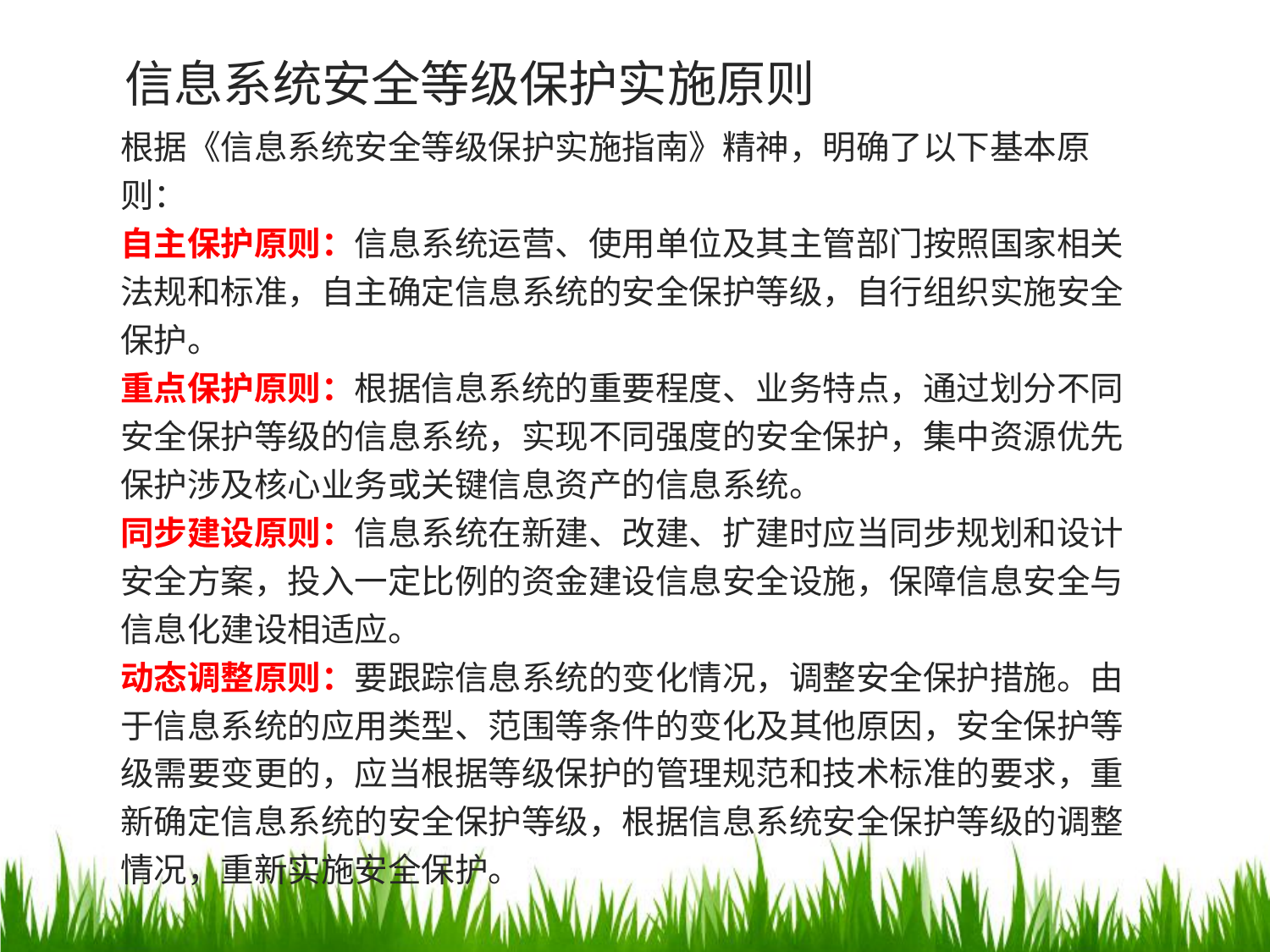

信息系统安全等级保护实施原则
根据《信息系统安全等级保护实施指南》精神，明确了以下基本原则：
自主保护原则：信息系统运营、使用单位及其主管部门按照国家相关法规和标准，自主确定信息系统的安全保护等级，自行组织实施安全保护。
重点保护原则：根据信息系统的重要程度、业务特点，通过划分不同安全保护等级的信息系统，实现不同强度的安全保护，集中资源优先保护涉及核心业务或关键信息资产的信息系统。
同步建设原则：信息系统在新建、改建、扩建时应当同步规划和设计安全方案，投入一定比例的资金建设信息安全设施，保障信息安全与信息化建设相适应。
动态调整原则：要跟踪信息系统的变化情况，调整安全保护措施。由于信息系统的应用类型、范围等条件的变化及其他原因，安全保护等级需要变更的，应当根据等级保护的管理规范和技术标准的要求，重新确定信息系统的安全保护等级，根据信息系统安全保护等级的调整情况，重新实施安全保护。